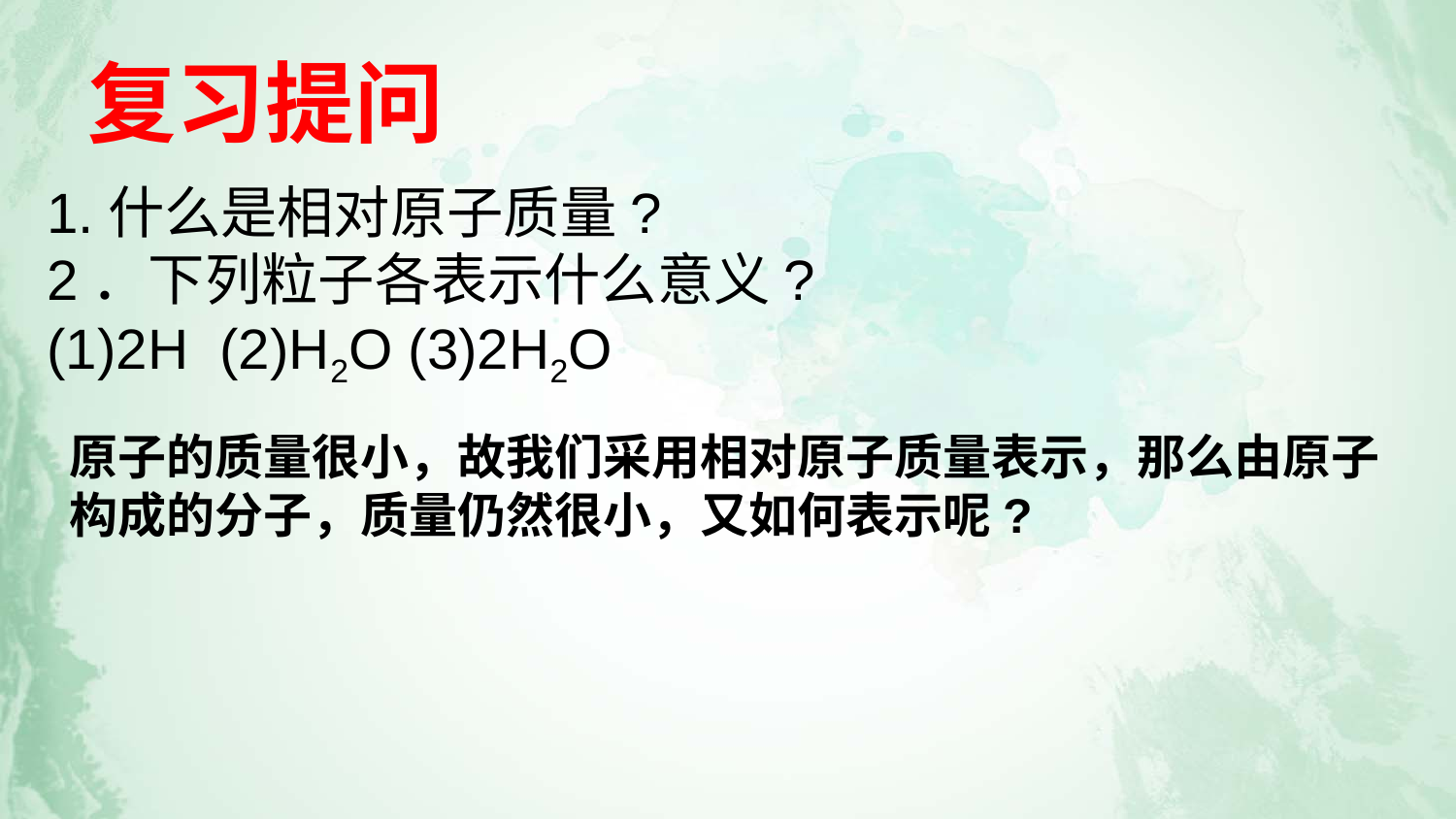

# 复习提问
1.什么是相对原子质量?
2．下列粒子各表示什么意义?
(1)2H  (2)H2O (3)2H2O
原子的质量很小，故我们采用相对原子质量表示，那么由原子
构成的分子，质量仍然很小，又如何表示呢?